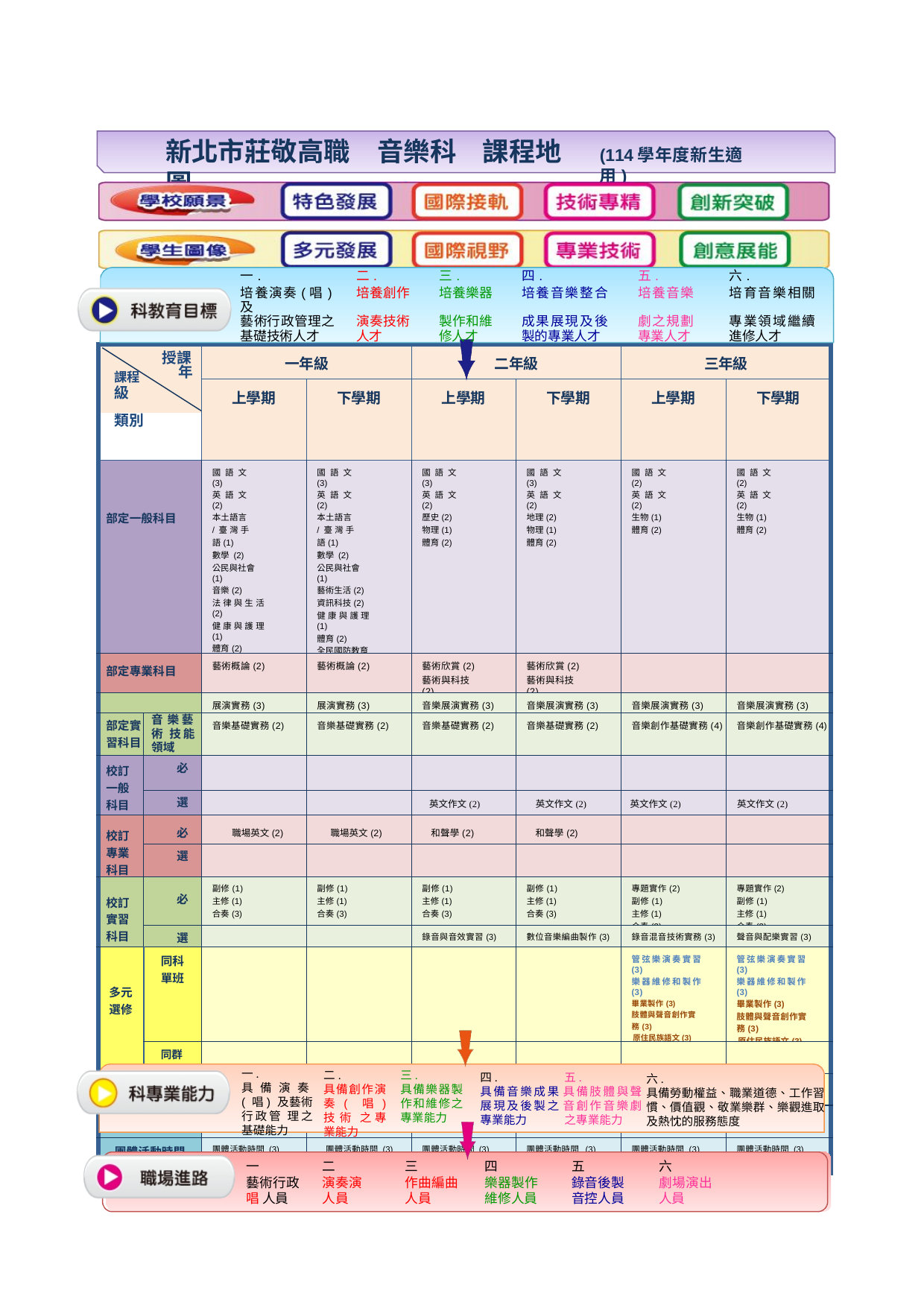

新北市莊敬高職	音樂科	課程地圖
(114學年度新生適用)

| 一. | 二. | 三. | 四. | 五. | 六. |
| --- | --- | --- | --- | --- | --- |
| 培養演奏(唱) 及 | 培養創作 | 培養樂器 | 培養音樂整合 | 培養音樂 | 培育音樂相關 |
| 藝術行政管理之 | 演奏技術 | 製作和維 | 成果展現及後 | 劇之規劃 | 專業領域繼續 |
| 基礎技術人才 | 人才 | 修人才 | 製的專業人才 | 專業人才 | 進修人才 |

| 授課 課程 年級 類別 |  | 一年級 |  | 二年級 |  | 三年級 |  |
| --- | --- | --- | --- | --- | --- | --- | --- |
|  |  | 上學期 | 下學期 | 上學期 | 下學期 | 上學期 | 下學期 |
| 部定一般科目 |  | 國語文(3) 英語文(2) 本土語言/臺灣手語(1) 數學 (2) 公民與社會(1) 音樂(2) 法律與生活(2) 健康與護理(1) 體育(2) 全民國防教育(1) | 國語文(3) 英語文(2) 本土語言/臺灣手語(1) 數學 (2) 公民與社會(1) 藝術生活(2) 資訊科技(2) 健康與護理(1) 體育(2) 全民國防教育(1) | 國語文(3) 英語文(2) 歷史(2) 物理(1) 體育(2) | 國語文(3) 英語文(2) 地理(2) 物理(1) 體育(2) | 國語文(2) 英語文(2) 生物(1) 體育(2) | 國語文(2) 英語文(2) 生物(1) 體育(2) |
| 部定專業科目 |  | 藝術概論(2) | 藝術概論(2) | 藝術欣賞(2) 藝術與科技(2) | 藝術欣賞(2) 藝術與科技(2) |  |  |
|  |  | 展演實務(3) | 展演實務(3) | 音樂展演實務(3) | 音樂展演實務(3) | 音樂展演實務(3) | 音樂展演實務(3) |
| 部定實習科目 | 音樂藝術 技能領域 | 音樂基礎實務(2) | 音樂基礎實務(2) | 音樂基礎實務(2) | 音樂基礎實務(2) | 音樂創作基礎實務(4) | 音樂創作基礎實務(4) |
| 校訂 一般 科目 | 必 |  |  |  |  |  |  |
|  | 選 |  |  | 英文作文(2) | 英文作文(2) | 英文作文(2) | 英文作文(2) |
| 校訂 專業 科目 | 必 | 職場英文(2) | 職場英文(2) | 和聲學(2) | 和聲學(2) |  |  |
|  | 選 |  |  |  |  |  |  |
| 校訂 實習 科目 | 必 | 副修(1) 主修(1) 合奏(3) | 副修(1) 主修(1) 合奏(3) | 副修(1) 主修(1) 合奏(3) | 副修(1) 主修(1) 合奏(3) | 專題實作(2) 副修(1) 主修(1) 合奏(3) | 專題實作(2) 副修(1) 主修(1) 合奏(3) |
|  | 選 |  |  | 錄音與音效實習(3) | 數位音樂編曲製作(3) | 錄音混音技術實務(3) | 聲音與配樂實習(3) |
| 多元 選修 | 同科 單班 |  |  |  |  | 管弦樂演奏實習(3) 樂器維修和製作(3) 畢業製作(3) 肢體與聲音創作實務(3) 原住民族語文(3) | 管弦樂演奏實習(3) 樂器維修和製作(3) 畢業製作(3) 肢體與聲音創作實務(3) 原住民族語文(3) |
|  | 同群 跨科 |  |  |  |  |  |  |
|  | 同校 跨群 |  |  |  |  |  |  |
| 彈性學習時間 |  | 彈性學習時間 (1) | 彈性學習時間 (1) | 彈性學習時間 (1) | 彈性學習時間 (1) |  |  |
| 團體活動時間 |  | 團體活動時間 (3) | 團體活動時間 (3) | 團體活動時間 (3) | 團體活動時間 (3) | 團體活動時間 (3) | 團體活動時間 (3) |

一.
具備演奏( 唱) 及藝術⾏政管 理之基礎能⼒
三.
具備樂器製 作和維修之 專業能⼒
二.
具備創作演 奏( 唱) 技術 之專業能⼒
四.	五.
具備⾳樂成果 具備肢體與聲 展現及後製之 ⾳創作⾳樂劇 專業能⼒	之專業能⼒
六.
具備勞動權益、職業道德、⼯作習 慣、價值觀、敬業樂群、樂觀進取 及熱忱的服務態度

一	二
藝術行政	演奏演唱 人員	人員
三
作曲編曲 人員
四
樂器製作 維修人員
五
錄音後製 音控人員
六
劇場演出 人員